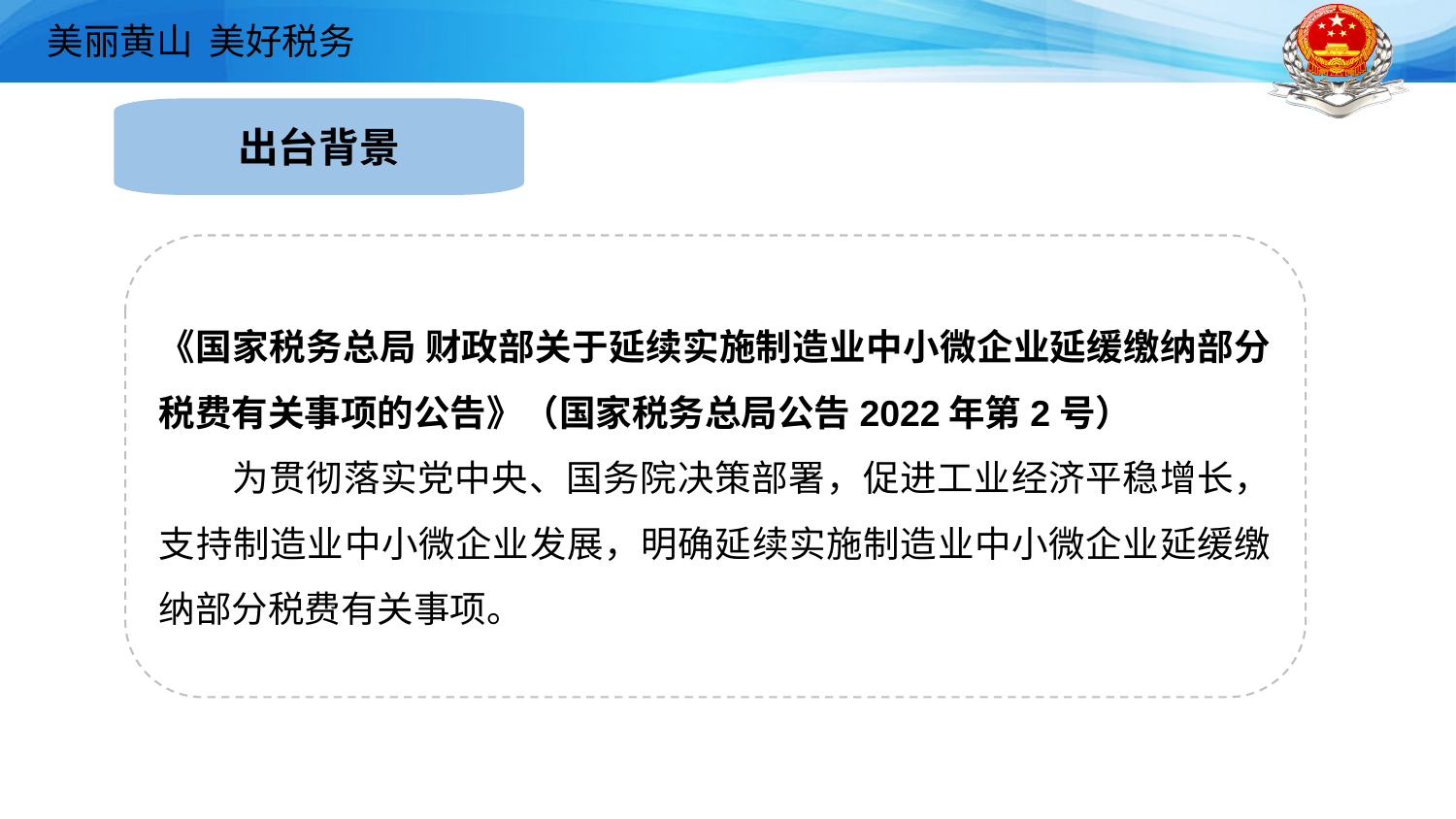

出台背景
《国家税务总局 财政部关于延续实施制造业中小微企业延缓缴纳部分税费有关事项的公告》（国家税务总局公告2022年第2号）
       为贯彻落实党中央、国务院决策部署，促进工业经济平稳增长，支持制造业中小微企业发展，明确延续实施制造业中小微企业延缓缴纳部分税费有关事项。